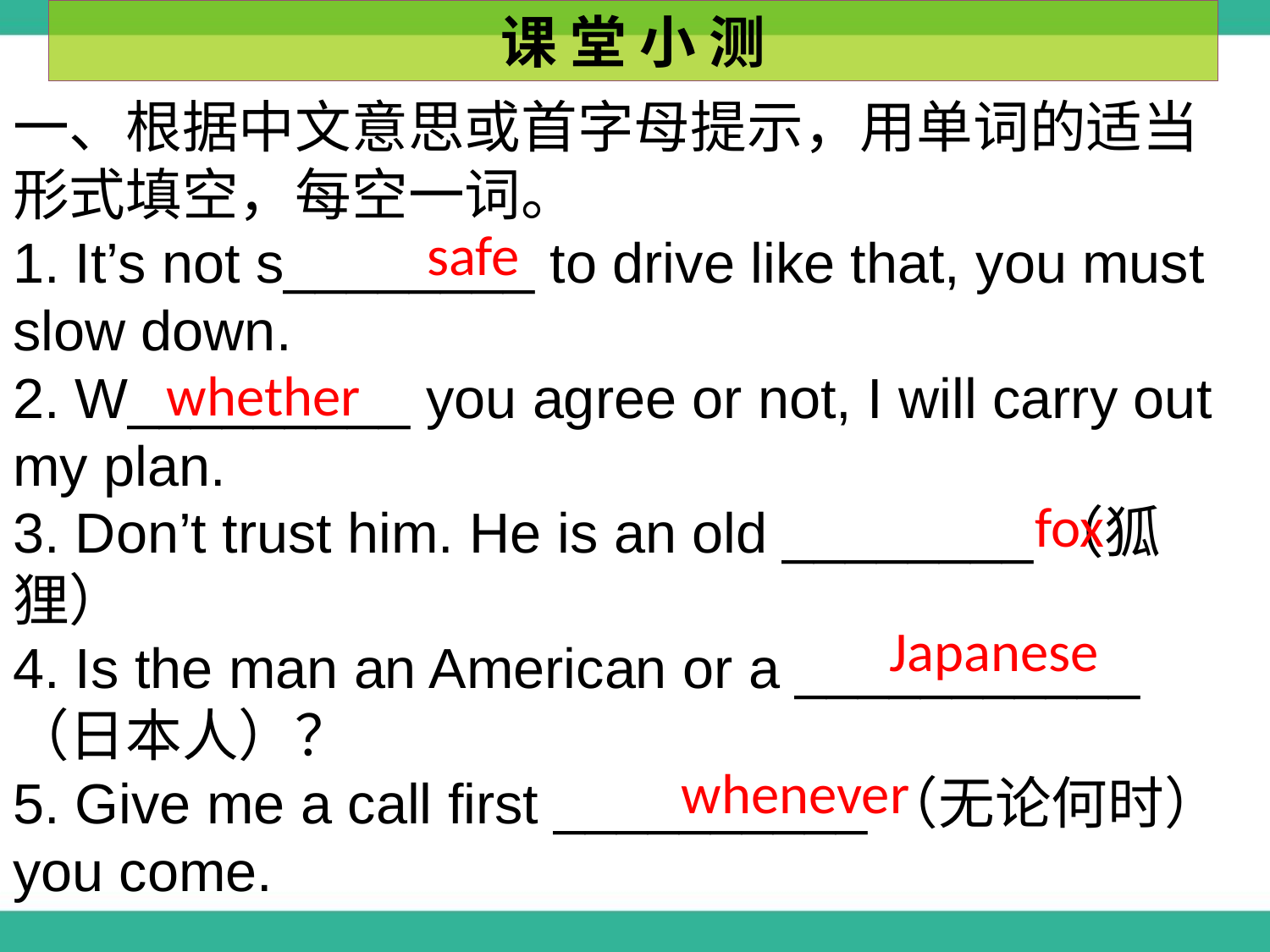

课 堂 小 测
一、根据中文意思或首字母提示，用单词的适当形式填空，每空一词。
1. It’s not s________ to drive like that, you must slow down.
2. W_________ you agree or not, I will carry out my plan.
3. Don’t trust him. He is an old ________（狐狸）
4. Is the man an American or a ___________（日本人）？
5. Give me a call first __________（无论何时）you come.

safe
whether
fox
Japanese
whenever